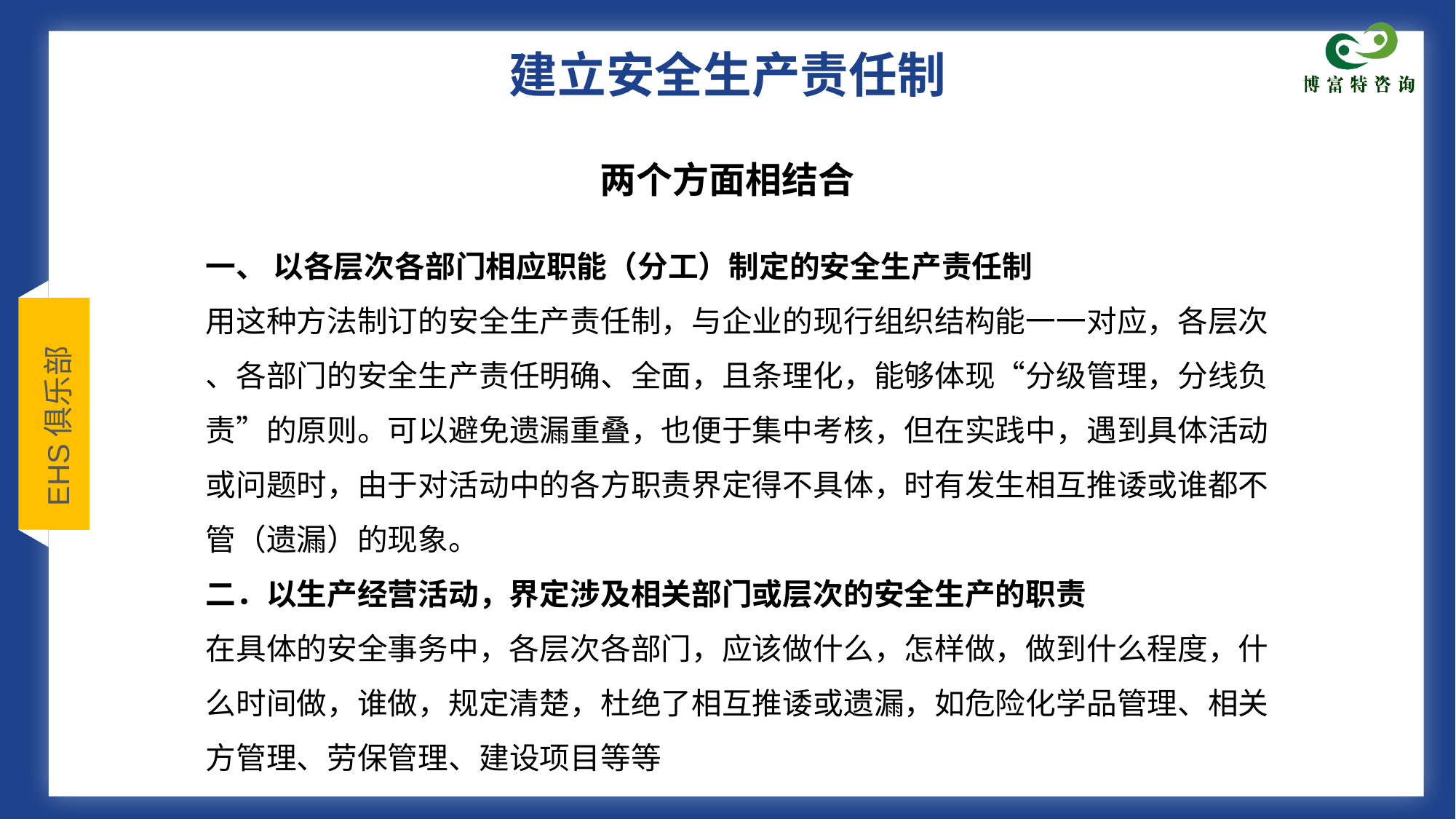

# 建立安全生产责任制
两个方面相结合
一、 以各层次各部门相应职能（分工）制定的安全生产责任制
用这种方法制订的安全生产责任制，与企业的现行组织结构能一一对应，各层次
、各部门的安全生产责任明确、全面，且条理化，能够体现“分级管理，分线负
责”的原则。可以避免遗漏重叠，也便于集中考核，但在实践中，遇到具体活动
或问题时，由于对活动中的各方职责界定得不具体，时有发生相互推诿或谁都不
管（遗漏）的现象。
二．以生产经营活动，界定涉及相关部门或层次的安全生产的职责
在具体的安全事务中，各层次各部门，应该做什么，怎样做，做到什么程度，什
么时间做，谁做，规定清楚，杜绝了相互推诿或遗漏，如危险化学品管理、相关
方管理、劳保管理、建设项目等等